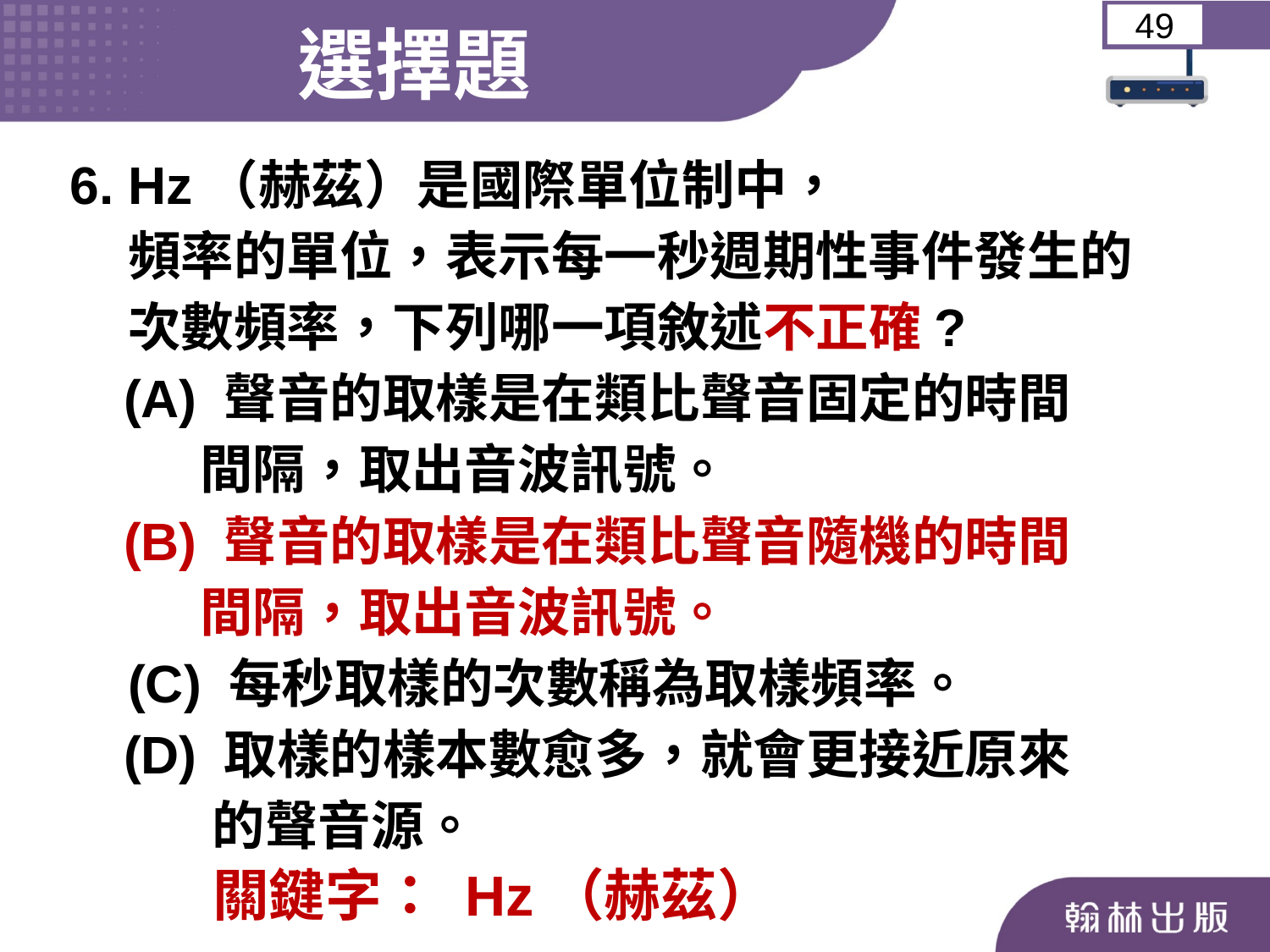

選擇題

49
 6. Hz（赫茲）是國際單位制中，
     頻率的單位，表示每一秒週期性事件發生的
     次數頻率，下列哪一項敘述不正確?
	   (A) 聲音的取樣是在類比聲音固定的時間
           間隔，取出音波訊號。
	   (B) 聲音的取樣是在類比聲音隨機的時間
           間隔，取出音波訊號。
     (C) 每秒取樣的次數稱為取樣頻率。
	   (D) 取樣的樣本數愈多，就會更接近原來
            的聲音源。

關鍵字： Hz（赫茲）